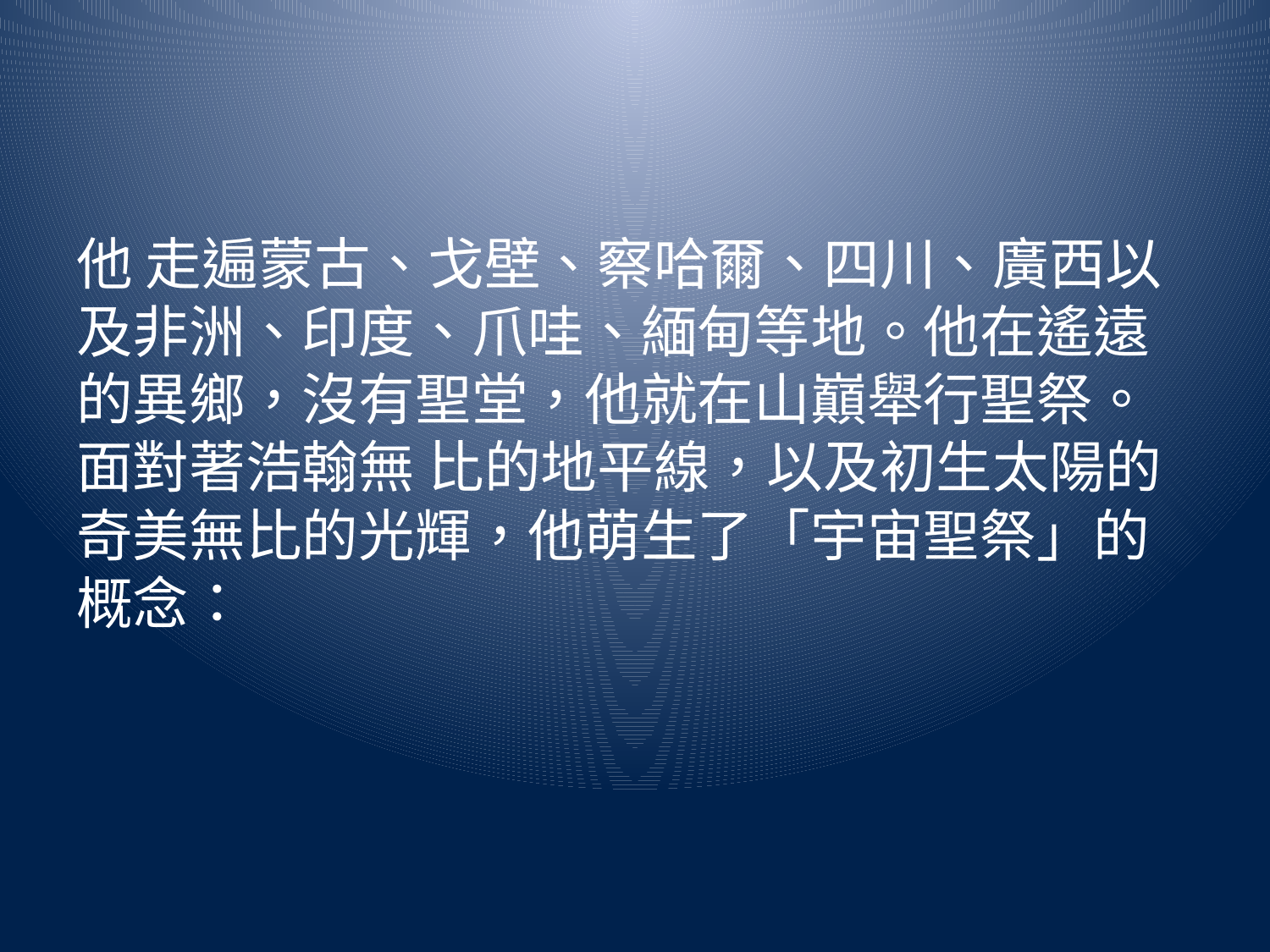

#
他 走遍蒙古、戈壁、察哈爾、四川、廣西以及非洲、印度、爪哇、緬甸等地。他在遙遠的異鄉，沒有聖堂，他就在山巔舉行聖祭。面對著浩翰無 比的地平線，以及初生太陽的奇美無比的光輝，他萌生了「宇宙聖祭」的概念：